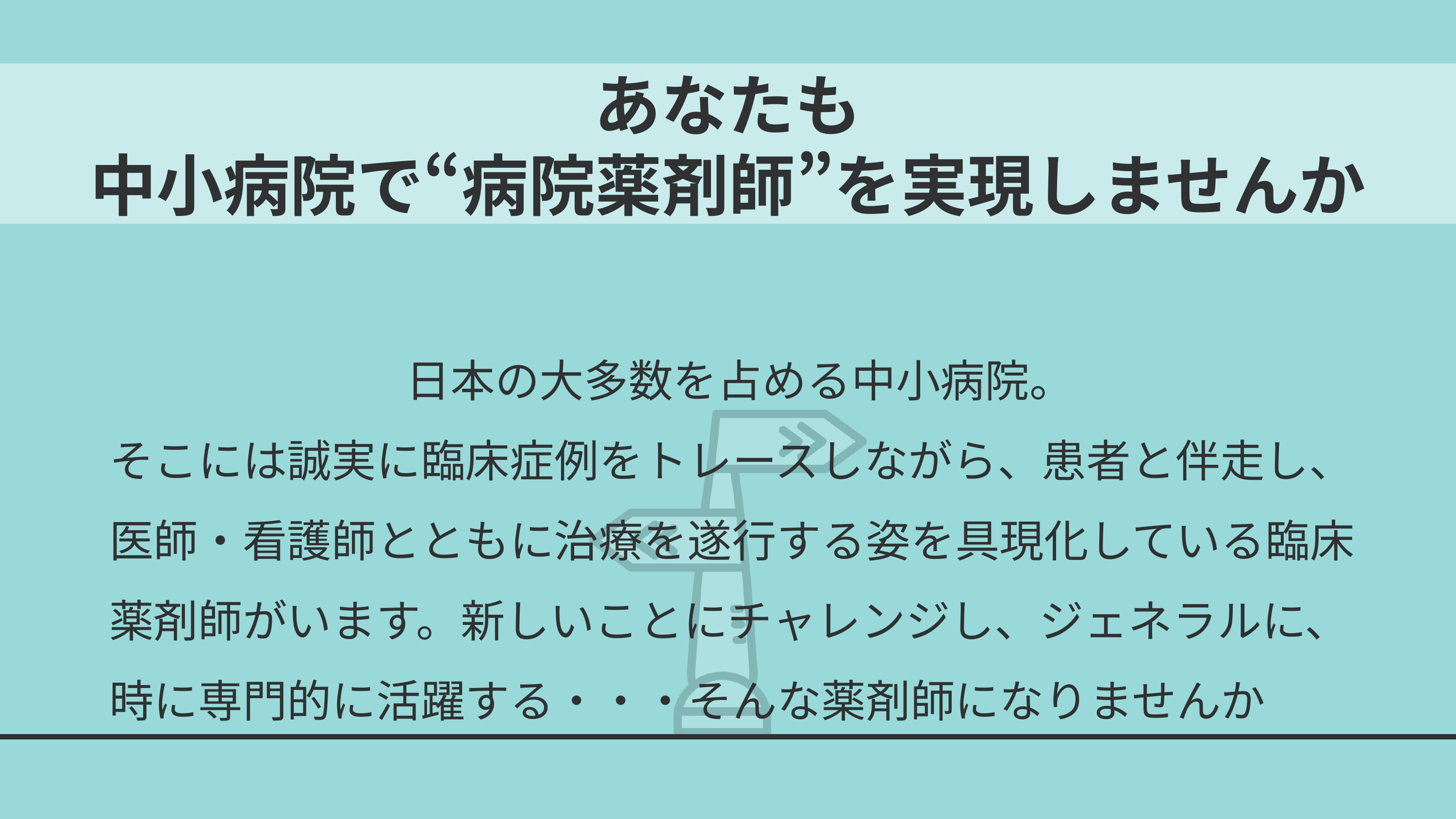

あなたも
中小病院で“病院薬剤師”を実現しませんか
日本の大多数を占める中小病院。
そこには誠実に臨床症例をトレースしながら、患者と伴走し、医師・看護師とともに治療を遂行する姿を具現化している臨床薬剤師がいます。新しいことにチャレンジし、ジェネラルに、時に専門的に活躍する・・・そんな薬剤師になりませんか